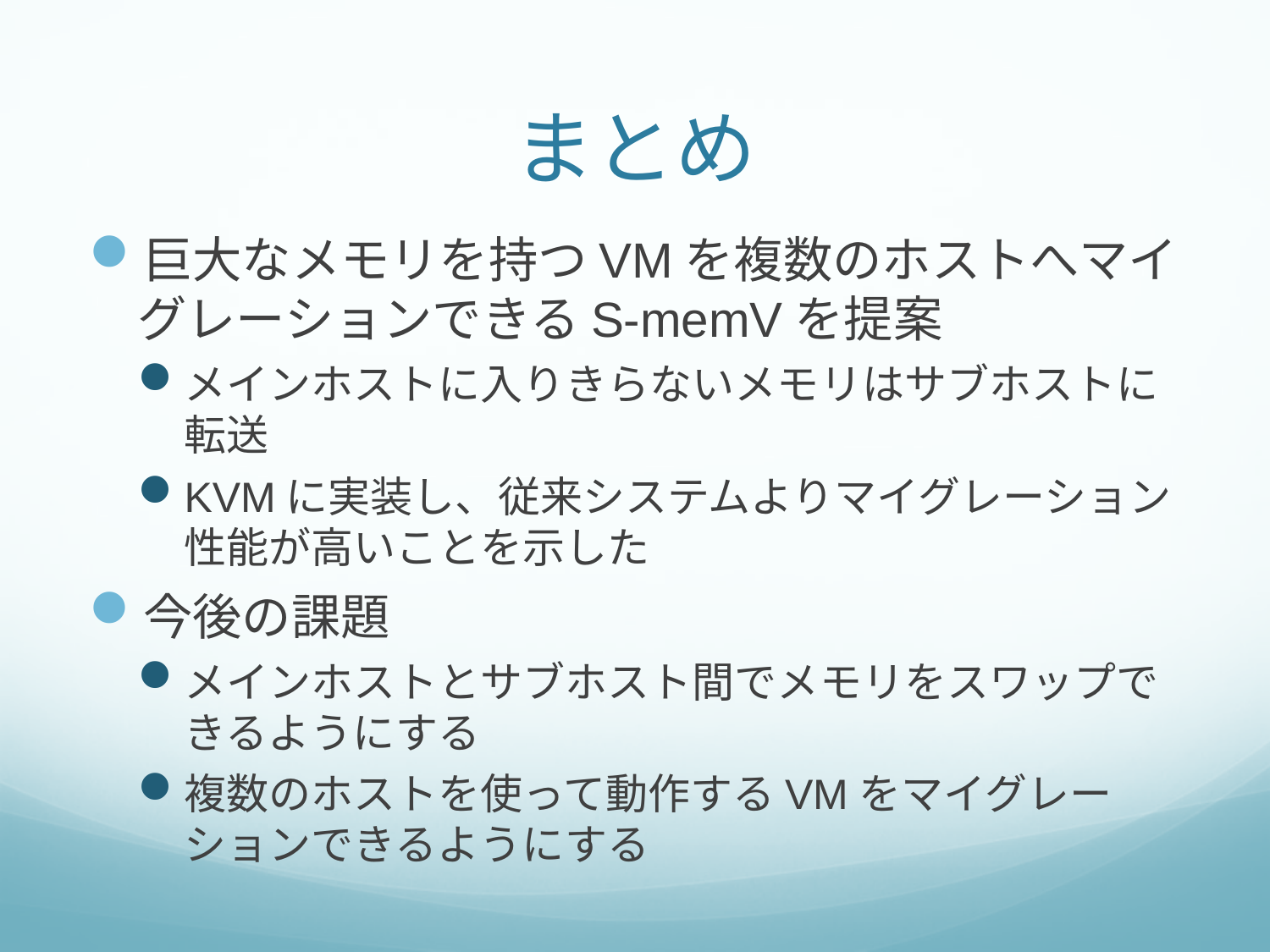

# まとめ
巨大なメモリを持つVMを複数のホストへマイグレーションできるS-memVを提案
メインホストに入りきらないメモリはサブホストに転送
KVMに実装し、従来システムよりマイグレーション性能が高いことを示した
今後の課題
メインホストとサブホスト間でメモリをスワップできるようにする
複数のホストを使って動作するVMをマイグレーションできるようにする